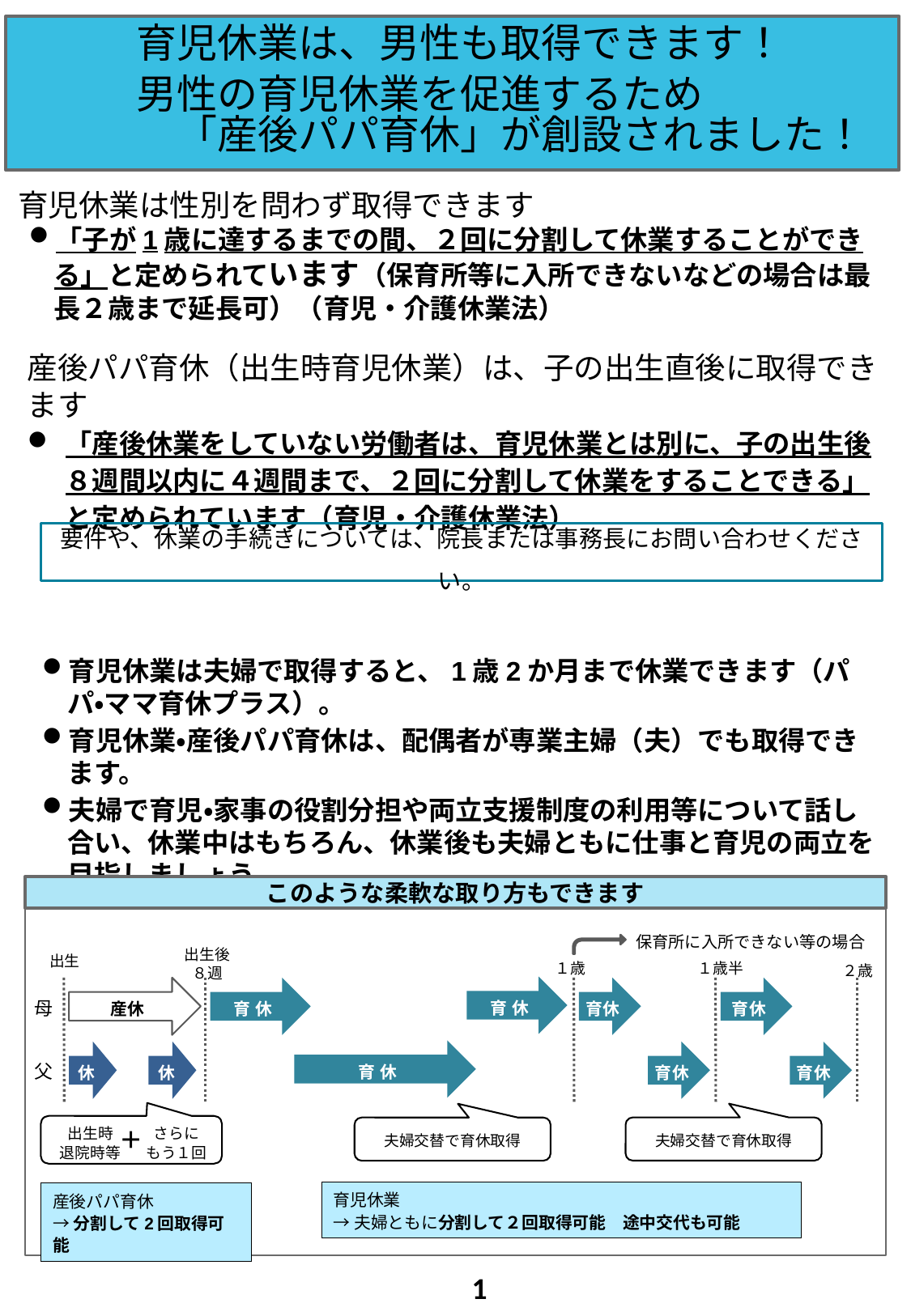

育児休業は、男性も取得できます！
　　　男性の育児休業を促進するため
　　　　「産後パパ育休」が創設されました！
育児休業は性別を問わず取得できます
「子が1歳に達するまでの間、２回に分割して休業することができる」と定められています（保育所等に入所できないなどの場合は最長２歳まで延長可）（育児・介護休業法）
産後パパ育休（出生時育児休業）は、子の出生直後に取得できます
「産後休業をしていない労働者は、育児休業とは別に、子の出生後８週間以内に４週間まで、２回に分割して休業をすることできる」と定められています（育児・介護休業法）
要件や、休業の手続きについては、院長または事務長にお問い合わせください。
育児休業は夫婦で取得すると、1歳2か月まで休業できます（パパ・ママ育休プラス）。
育児休業・産後パパ育休は、配偶者が専業主婦（夫）でも取得できます。
夫婦で育児・家事の役割分担や両立支援制度の利用等について話し合い、休業中はもちろん、休業後も夫婦ともに仕事と育児の両立を目指しましょう。
このような柔軟な取り方もできます

保育所に入所できない等の場合

出生後
８週
出生
１歳
１歳半
２歳
育休
産休
育休
育休
育休
母
育休
休
休
育休
育休
父
＋
出生時
退院時等
さらに
もう１回
夫婦交替で育休取得
夫婦交替で育休取得
育児休業
→夫婦ともに分割して２回取得可能　途中交代も可能
産後パパ育休
→分割して2回取得可能
1